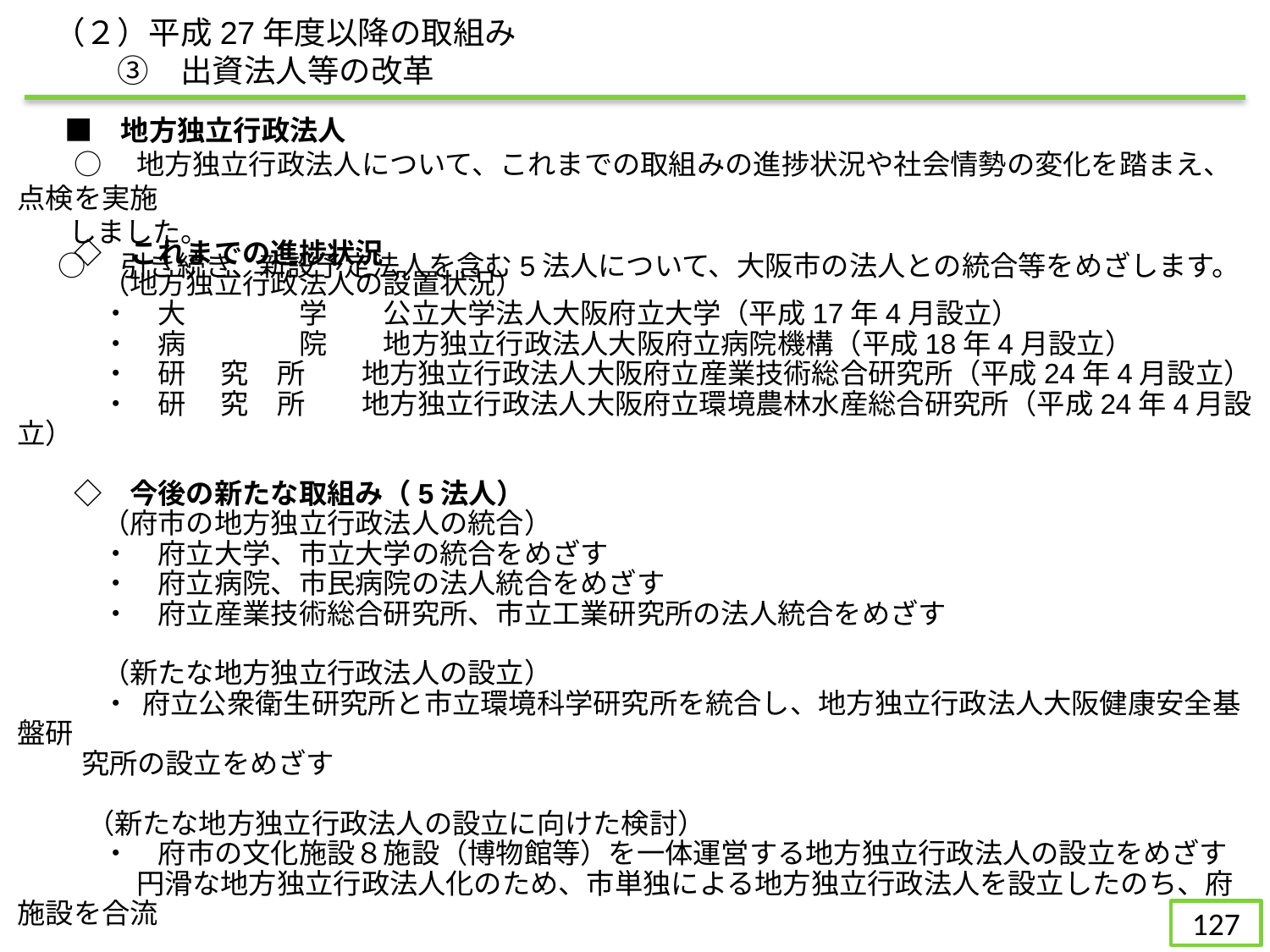

（２）平成27年度以降の取組み
　　③　出資法人等の改革
　   ■　地方独立行政法人
　　○　 地方独立行政法人について、これまでの取組みの進捗状況や社会情勢の変化を踏まえ、点検を実施
       しました。
　  ○　 引き続き、新設予定法人を含む5法人について、大阪市の法人との統合等をめざします。

　　◇　これまでの進捗状況
　　　（地方独立行政法人の設置状況）
　　　・　大　　　　学　　公立大学法人大阪府立大学（平成17年4月設立）
　　　・　病　　　　院　　地方独立行政法人大阪府立病院機構（平成18年4月設立）
　　　・　研　 究　所　　地方独立行政法人大阪府立産業技術総合研究所（平成24年4月設立）
　　　・　研　 究　所　　地方独立行政法人大阪府立環境農林水産総合研究所（平成24年4月設立）

　　◇　今後の新たな取組み（5法人）
　　　（府市の地方独立行政法人の統合）
　　　・　府立大学、市立大学の統合をめざす
　　　・　府立病院、市民病院の法人統合をめざす
　　　・　府立産業技術総合研究所、市立工業研究所の法人統合をめざす

　　　（新たな地方独立行政法人の設立）
　　　・  府立公衆衛生研究所と市立環境科学研究所を統合し、地方独立行政法人大阪健康安全基盤研
         究所の設立をめざす

　  　（新たな地方独立行政法人の設立に向けた検討）
　　　・　府市の文化施設８施設（博物館等）を一体運営する地方独立行政法人の設立をめざす
　　　　 円滑な地方独立行政法人化のため、市単独による地方独立行政法人を設立したのち、府施設を合流
127